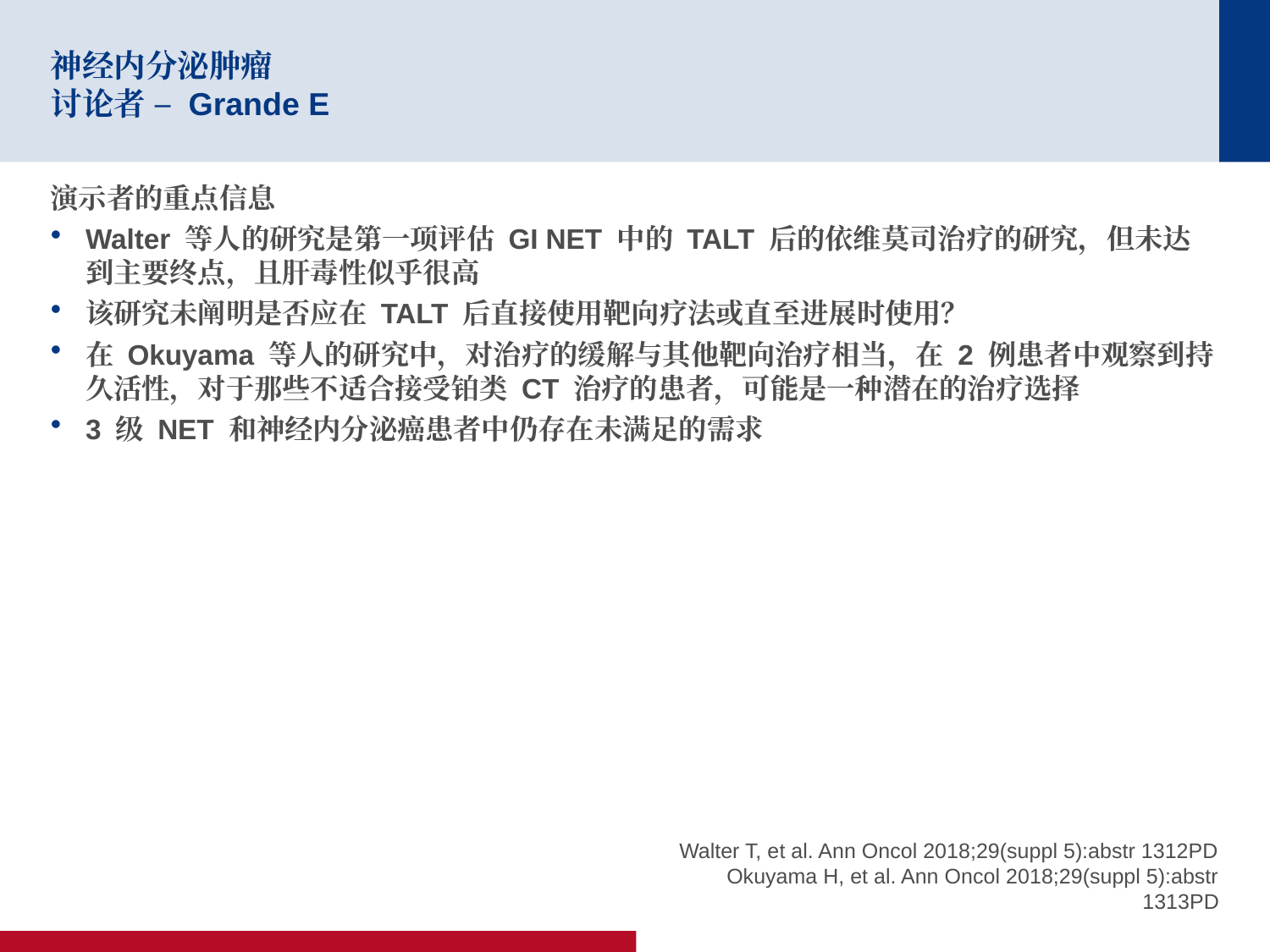

# 神经内分泌肿瘤 讨论者 – Grande E
演示者的重点信息
Walter 等人的研究是第一项评估 GI NET 中的 TALT 后的依维莫司治疗的研究，但未达到主要终点，且肝毒性似乎很高
该研究未阐明是否应在 TALT 后直接使用靶向疗法或直至进展时使用？
在 Okuyama 等人的研究中，对治疗的缓解与其他靶向治疗相当，在 2 例患者中观察到持久活性，对于那些不适合接受铂类 CT 治疗的患者，可能是一种潜在的治疗选择
3 级 NET 和神经内分泌癌患者中仍存在未满足的需求
Walter T, et al. Ann Oncol 2018;29(suppl 5):abstr 1312PD
Okuyama H, et al. Ann Oncol 2018;29(suppl 5):abstr 1313PD